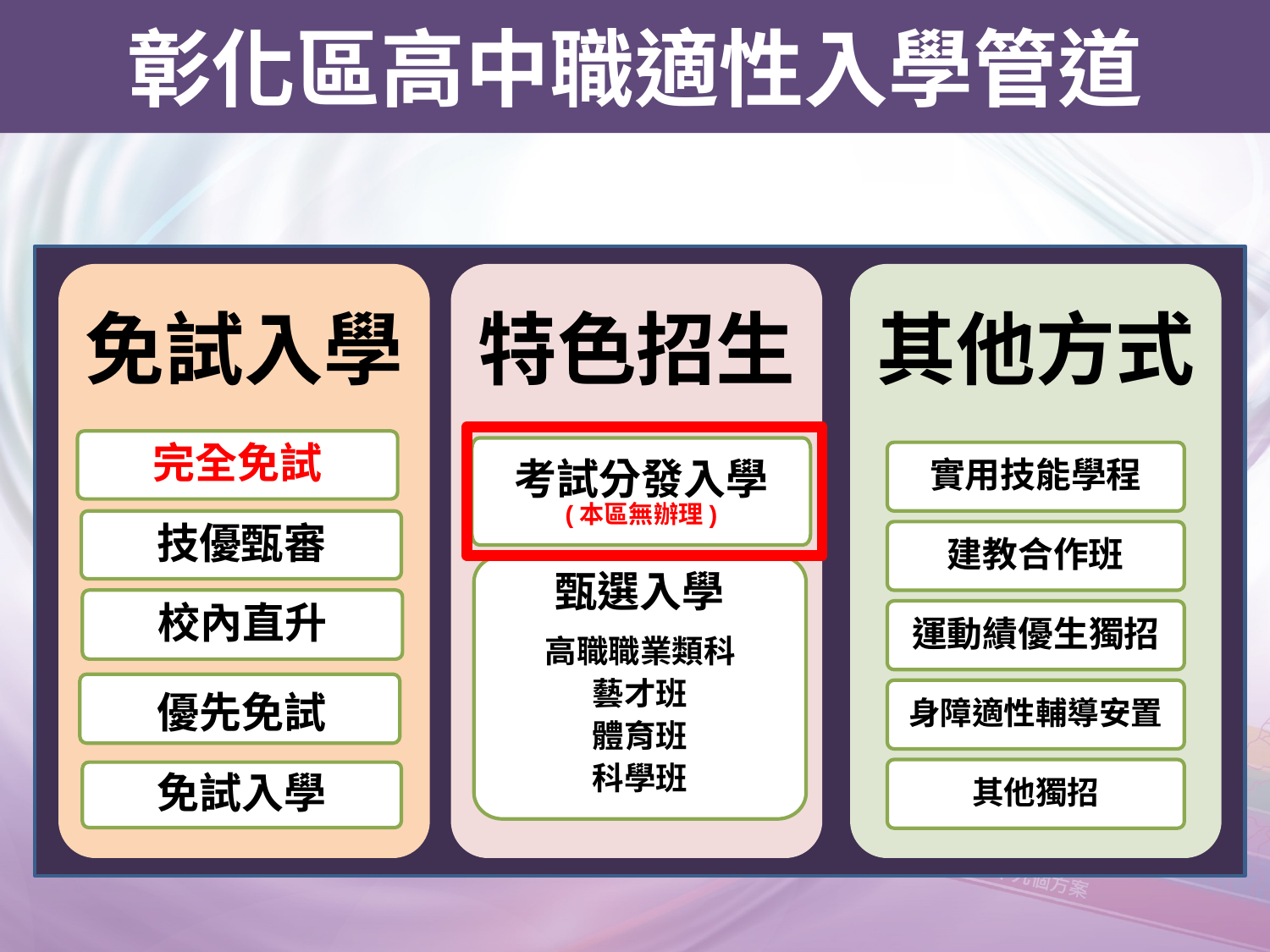

彰化區高中職適性入學管道

免試入學
特色招生
其他方式
考試分發入學
(本區無辦理)
實用技能學程
技優甄審
建教合作班
甄選入學
高職職業類科
藝才班
體育班
科學班

校內直升
運動績優生獨招
身障適性輔導安置
其他獨招
免試入學

完全免試

優先免試